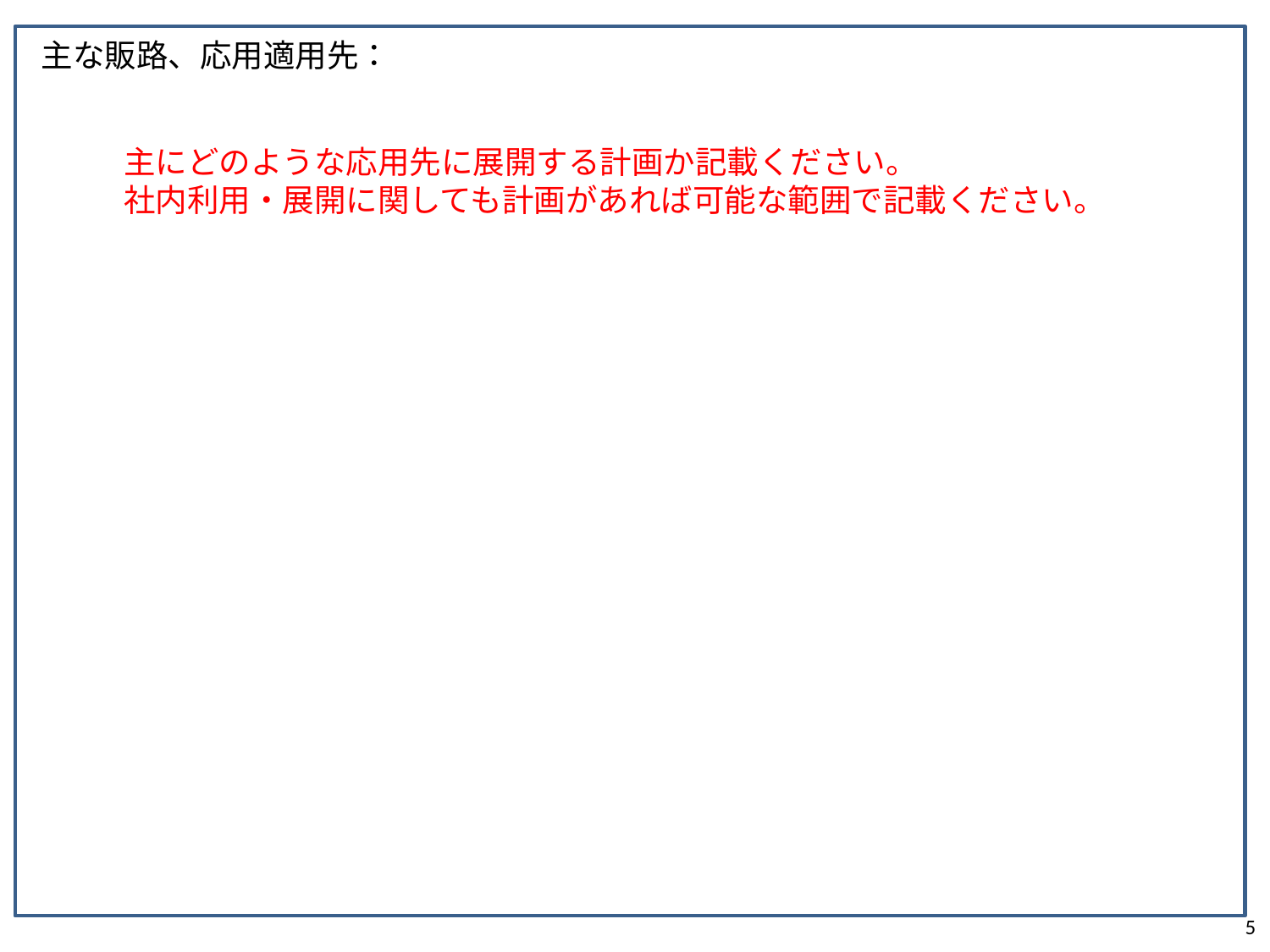

主な販路、応用適用先：
主にどのような応用先に展開する計画か記載ください。
社内利用・展開に関しても計画があれば可能な範囲で記載ください。
5